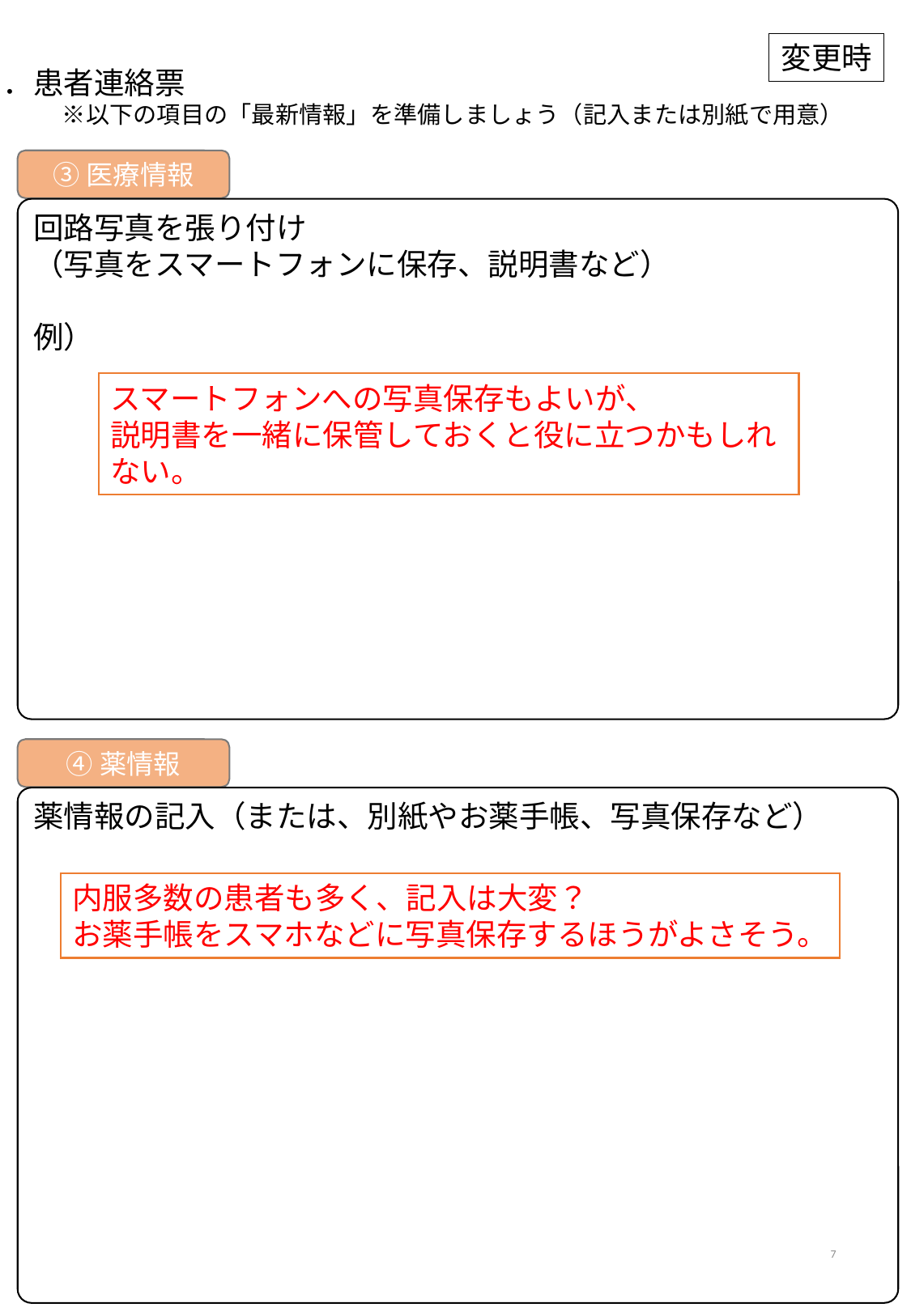

変更時
１．患者連絡票
　　　　 ※以下の項目の「最新情報」を準備しましょう（記入または別紙で用意）
③医療情報
回路写真を張り付け
（写真をスマートフォンに保存、説明書など）

例）

スマートフォンへの写真保存もよいが、
説明書を一緒に保管しておくと役に立つかもしれない。
④薬情報
薬情報の記入（または、別紙やお薬手帳、写真保存など）

内服多数の患者も多く、記入は大変？
お薬手帳をスマホなどに写真保存するほうがよさそう。
7